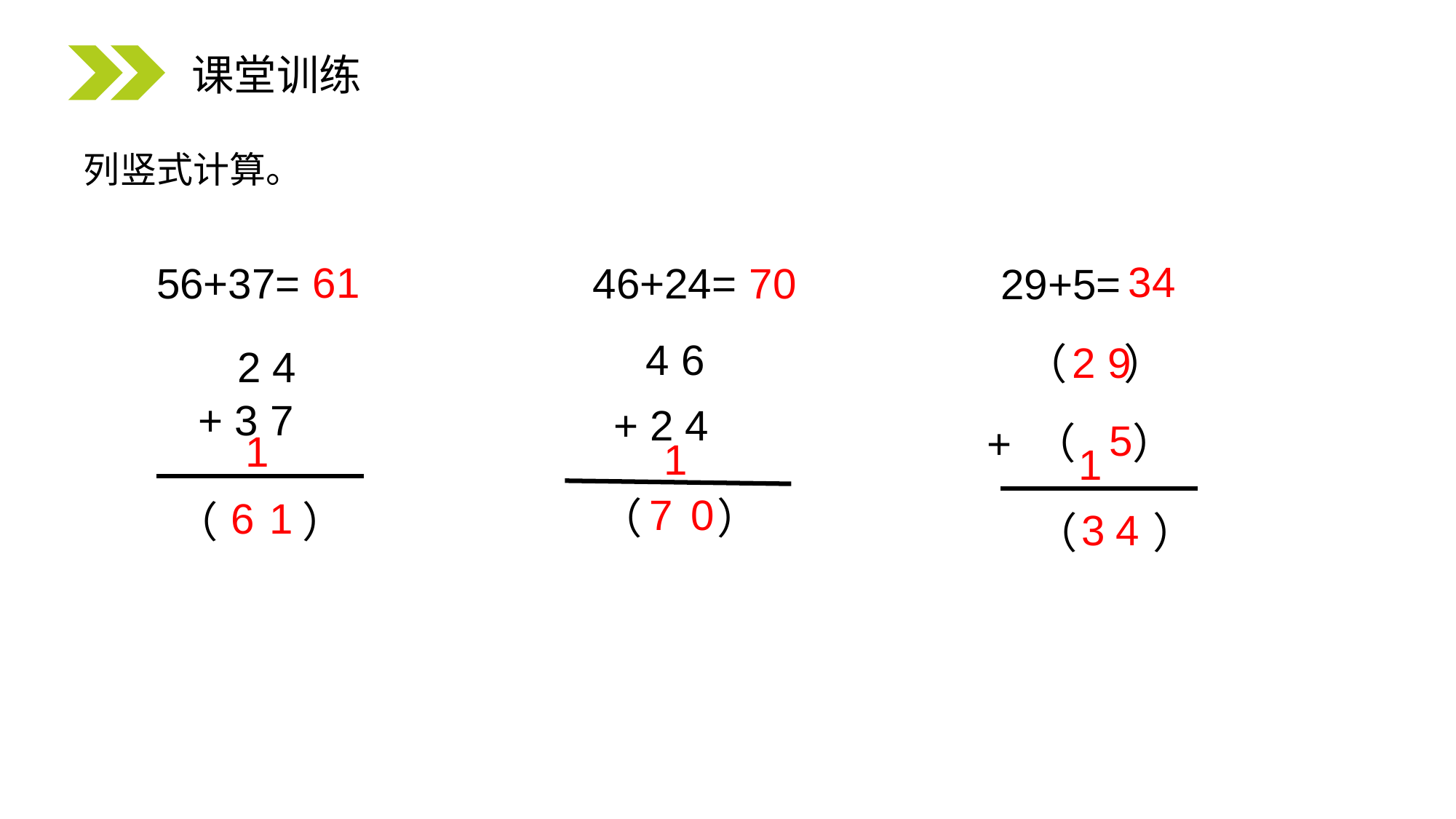

课堂训练
列竖式计算。
34
61
56+37=
46+24=
70
29+5=
4 6
+ 2 4
2 9
（      ）
+ （      ）
2 4
+ 3 7
5
1
1
1
7
0
6
1
（        ）
（         ）
3
  4
（        ）